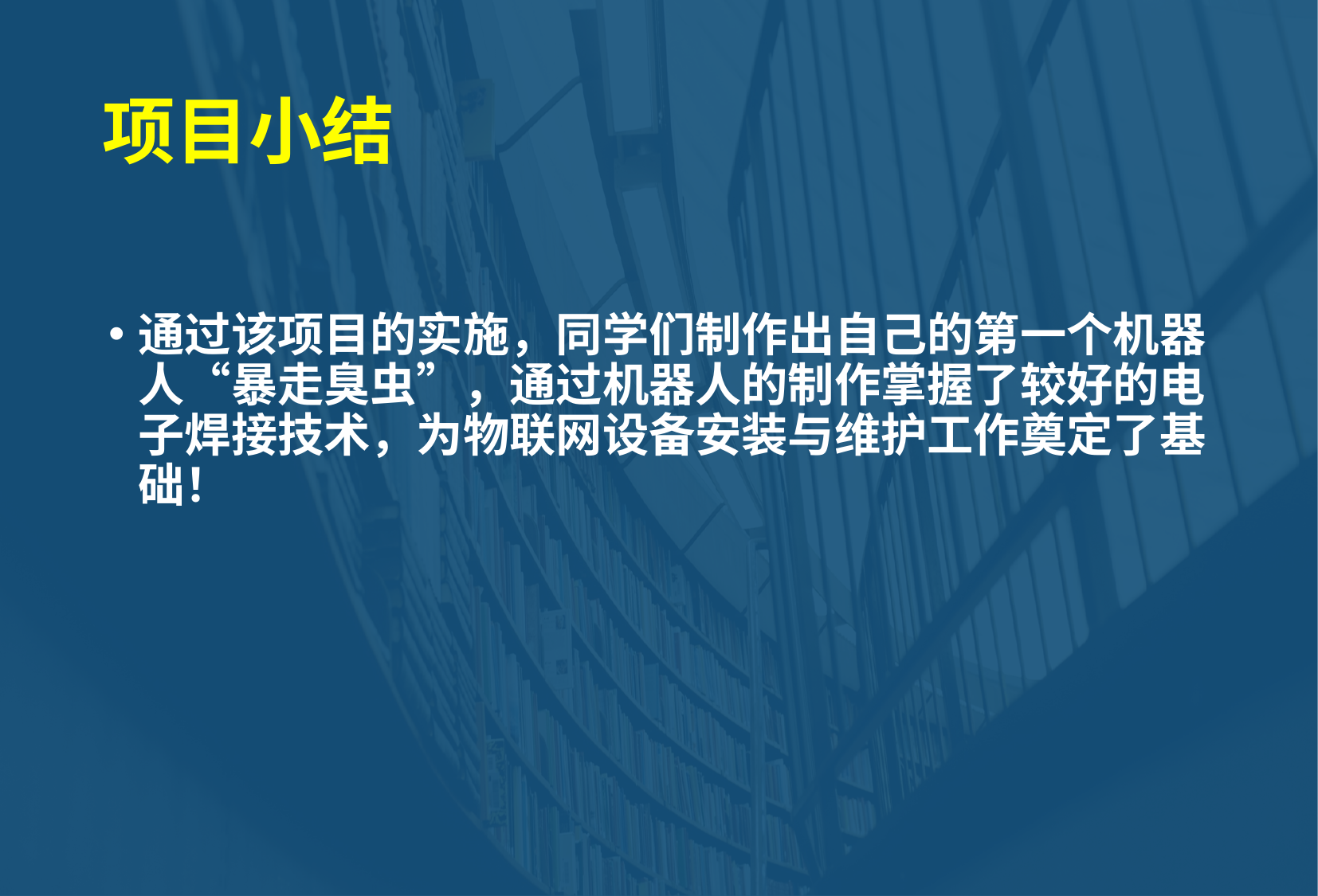

# 项目小结
通过该项目的实施，同学们制作出自己的第一个机器人“暴走臭虫”，通过机器人的制作掌握了较好的电子焊接技术，为物联网设备安装与维护工作奠定了基础！